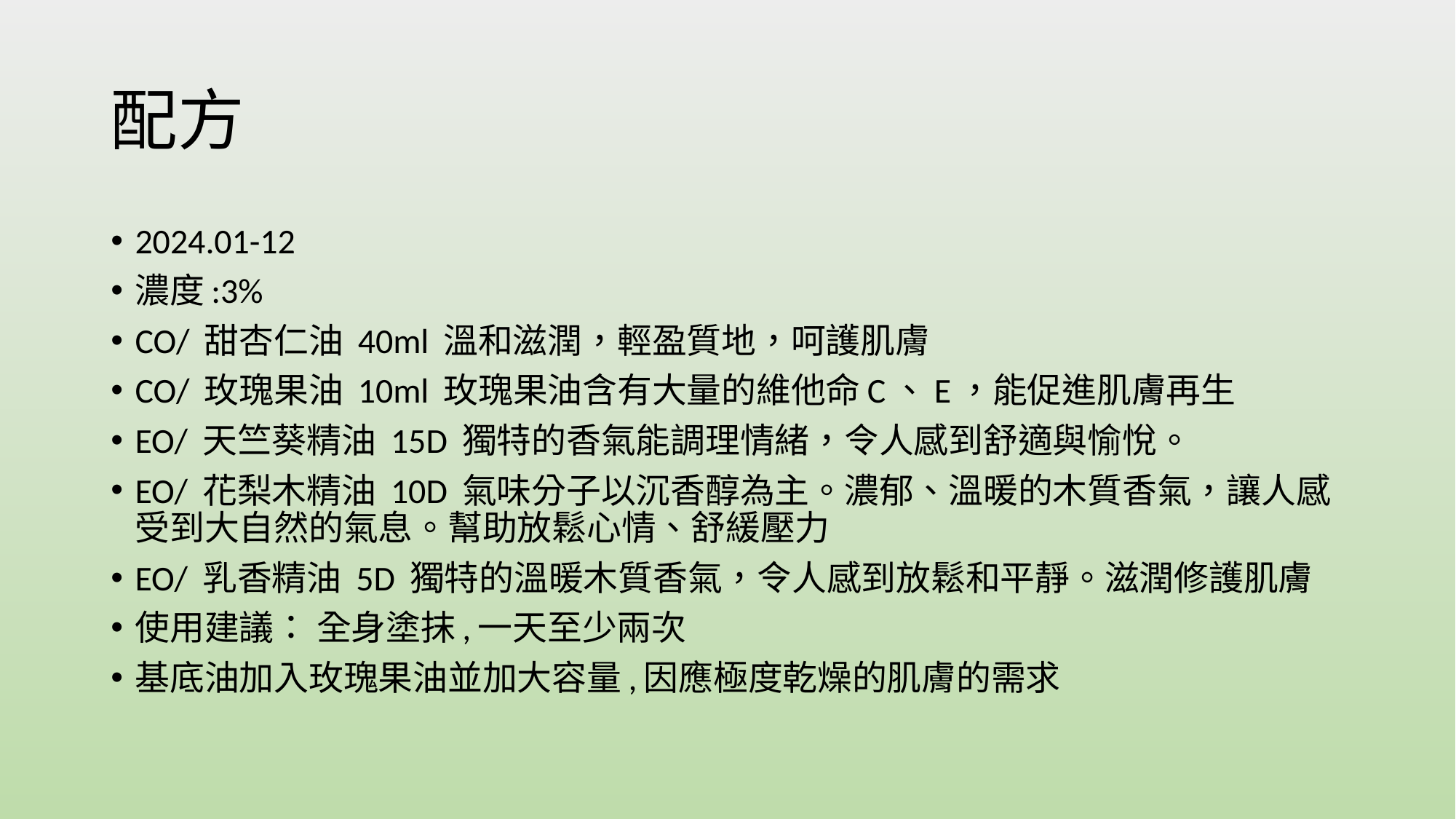

# 配方
2024.01-12
濃度:3%
CO/ 甜杏仁油 40ml 溫和滋潤，輕盈質地，呵護肌膚
CO/ 玫瑰果油 10ml 玫瑰果油含有大量的維他命C、E，能促進肌膚再生
EO/ 天竺葵精油 15D 獨特的香氣能調理情緒，令人感到舒適與愉悅。
EO/ 花梨木精油 10D 氣味分子以沉香醇為主。濃郁、溫暖的木質香氣，讓人感受到大自然的氣息。幫助放鬆心情、舒緩壓力
EO/ 乳香精油 5D 獨特的溫暖木質香氣，令人感到放鬆和平靜。滋潤修護肌膚
使用建議： 全身塗抹,一天至少兩次
基底油加入玫瑰果油並加大容量,因應極度乾燥的肌膚的需求